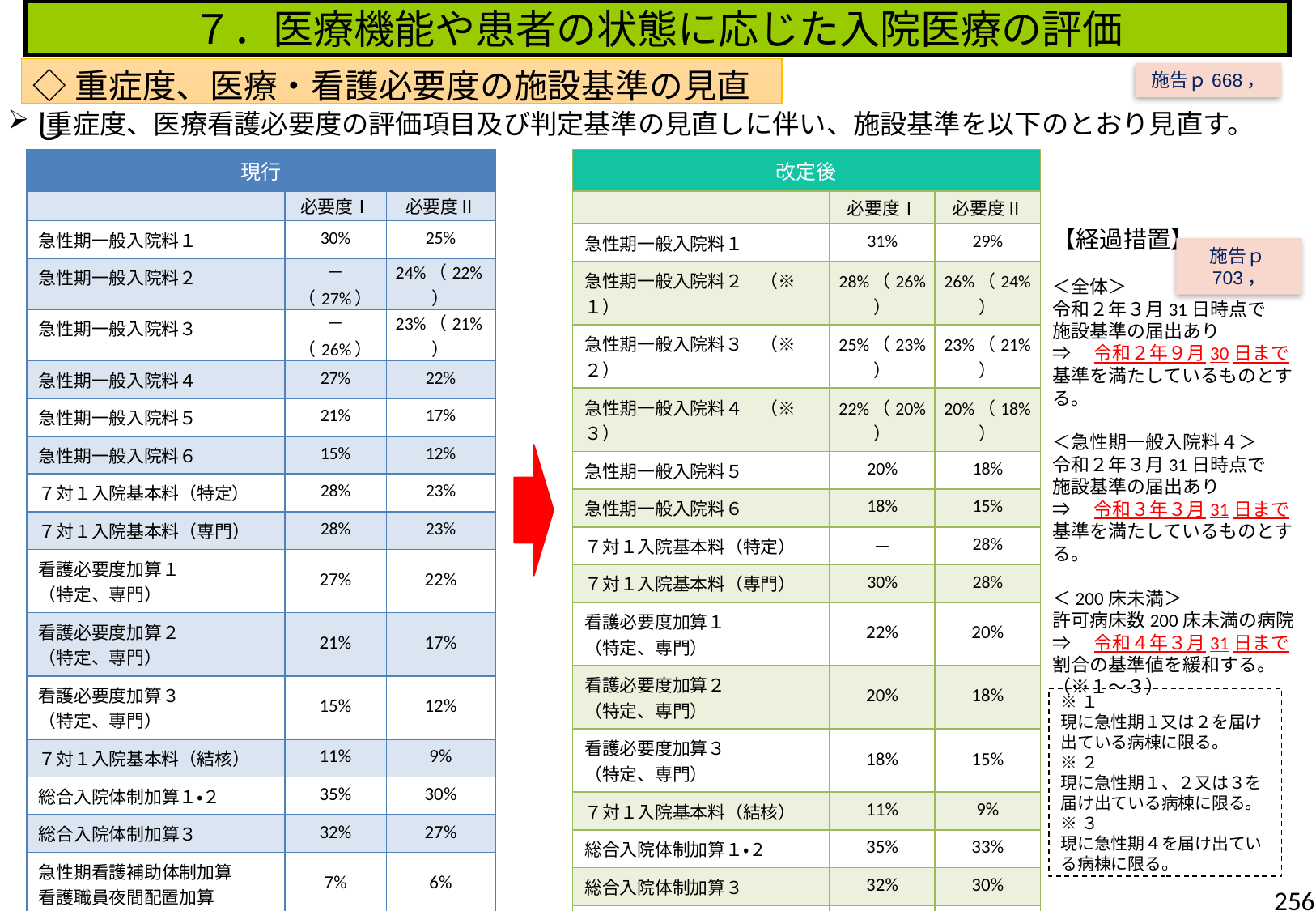

７．医療機能や患者の状態に応じた入院医療の評価
◇重症度、医療・看護必要度の施設基準の見直し
施告ｐ668，
重症度、医療看護必要度の評価項目及び判定基準の見直しに伴い、施設基準を以下のとおり見直す。
| 現行 |  |  |
| --- | --- | --- |
|  | 必要度Ⅰ | 必要度Ⅱ |
| 急性期一般入院料１ | 30% | 25% |
| 急性期一般入院料２ | －（27%） | 24%（22%） |
| 急性期一般入院料３ | －（26%） | 23%（21%） |
| 急性期一般入院料４ | 27% | 22% |
| 急性期一般入院料５ | 21% | 17% |
| 急性期一般入院料６ | 15% | 12% |
| ７対１入院基本料（特定） | 28% | 23% |
| ７対１入院基本料（専門） | 28% | 23% |
| 看護必要度加算１ （特定、専門） | 27% | 22% |
| 看護必要度加算２ （特定、専門） | 21% | 17% |
| 看護必要度加算３ （特定、専門） | 15% | 12% |
| ７対１入院基本料（結核） | 11% | 9% |
| 総合入院体制加算１・２ | 35% | 30% |
| 総合入院体制加算３ | 32% | 27% |
| 急性期看護補助体制加算 看護職員夜間配置加算 | 7% | 6% |
| 看護補助加算１ | 6% | 5% |
| 地域包括ケア病棟入院料 特定一般病棟入院料の注７ | 10% | 8% |
| 改定後 |  |  |
| --- | --- | --- |
|  | 必要度Ⅰ | 必要度Ⅱ |
| 急性期一般入院料１ | 31% | 29% |
| 急性期一般入院料２　（※１） | 28%（26%） | 26%（24%） |
| 急性期一般入院料３　（※２） | 25%（23%） | 23%（21%） |
| 急性期一般入院料４　（※３） | 22%（20%） | 20%（18%） |
| 急性期一般入院料５ | 20% | 18% |
| 急性期一般入院料６ | 18% | 15% |
| ７対１入院基本料（特定） | － | 28% |
| ７対１入院基本料（専門） | 30% | 28% |
| 看護必要度加算１ （特定、専門） | 22% | 20% |
| 看護必要度加算２ （特定、専門） | 20% | 18% |
| 看護必要度加算３ （特定、専門） | 18% | 15% |
| ７対１入院基本料（結核） | 11% | 9% |
| 総合入院体制加算１・２ | 35% | 33% |
| 総合入院体制加算３ | 32% | 30% |
| 急性期看護補助体制加算 看護職員夜間配置加算 | 7% | 6% |
| 看護補助加算１ | 6% | 5% |
| 地域包括ケア病棟入院料 特定一般病棟入院料の注７ | 14% | 11% |
【経過措置】

＜全体＞
令和２年３月31日時点で
施設基準の届出あり
⇒　令和２年９月30日まで
基準を満たしているものとする。

＜急性期一般入院料４＞
令和２年３月31日時点で
施設基準の届出あり
⇒　令和３年３月31日まで
基準を満たしているものとする。

＜200床未満＞
許可病床数200床未満の病院
⇒　令和４年３月31日まで
割合の基準値を緩和する。
（※１～３）
施告ｐ703，

※１
現に急性期１又は２を届け出ている病棟に限る。
※２
現に急性期１、２又は３を届け出ている病棟に限る。
※３
現に急性期４を届け出ている病棟に限る。
256